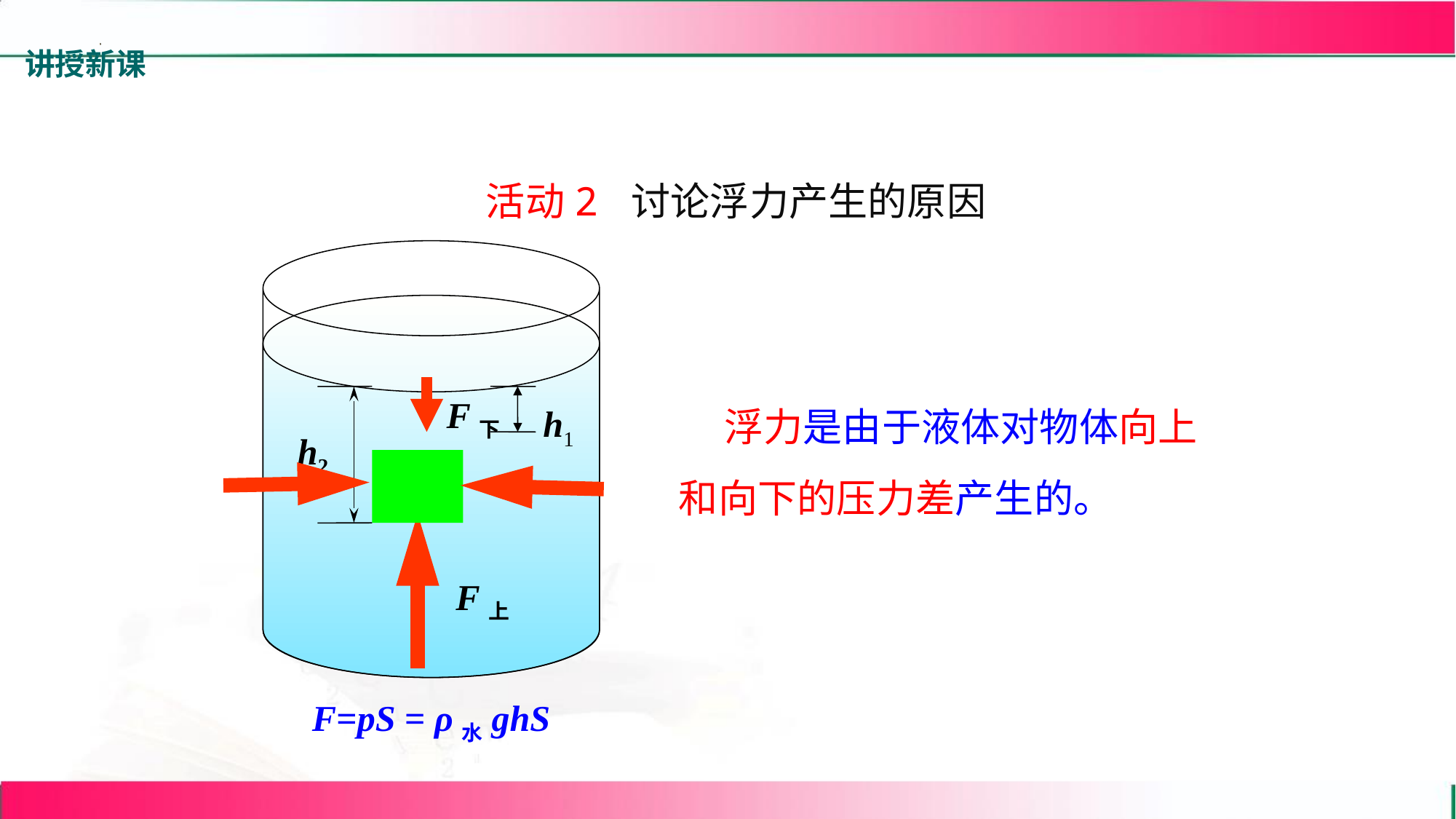

讲授新课
活动2 讨论浮力产生的原因

    浮力是由于液体对物体向上和向下的压力差产生的。

F下

h1
h2

F上
F=pS = ρ水ghS